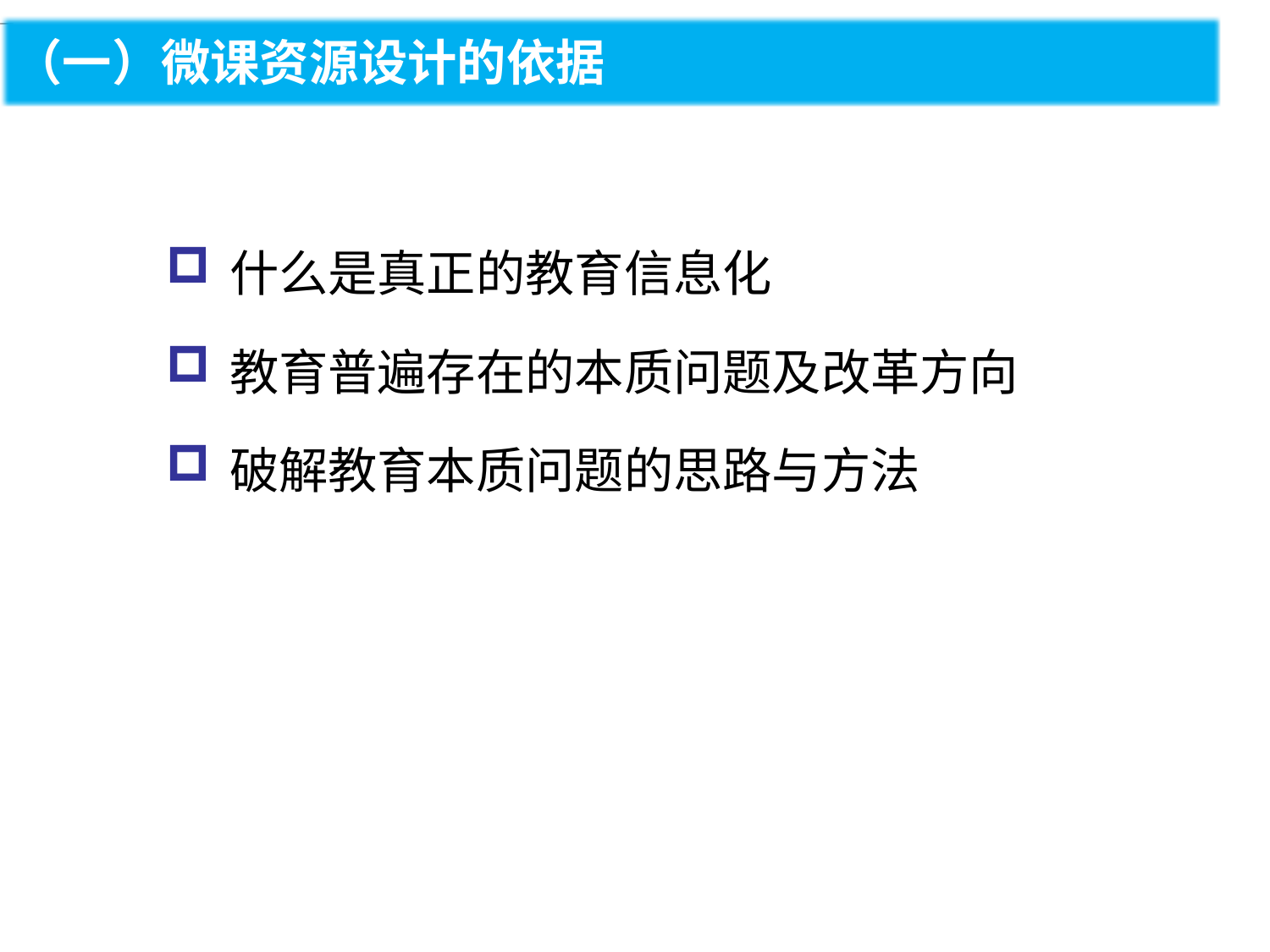

（一）微课资源设计的依据
什么是真正的教育信息化
教育普遍存在的本质问题及改革方向
破解教育本质问题的思路与方法